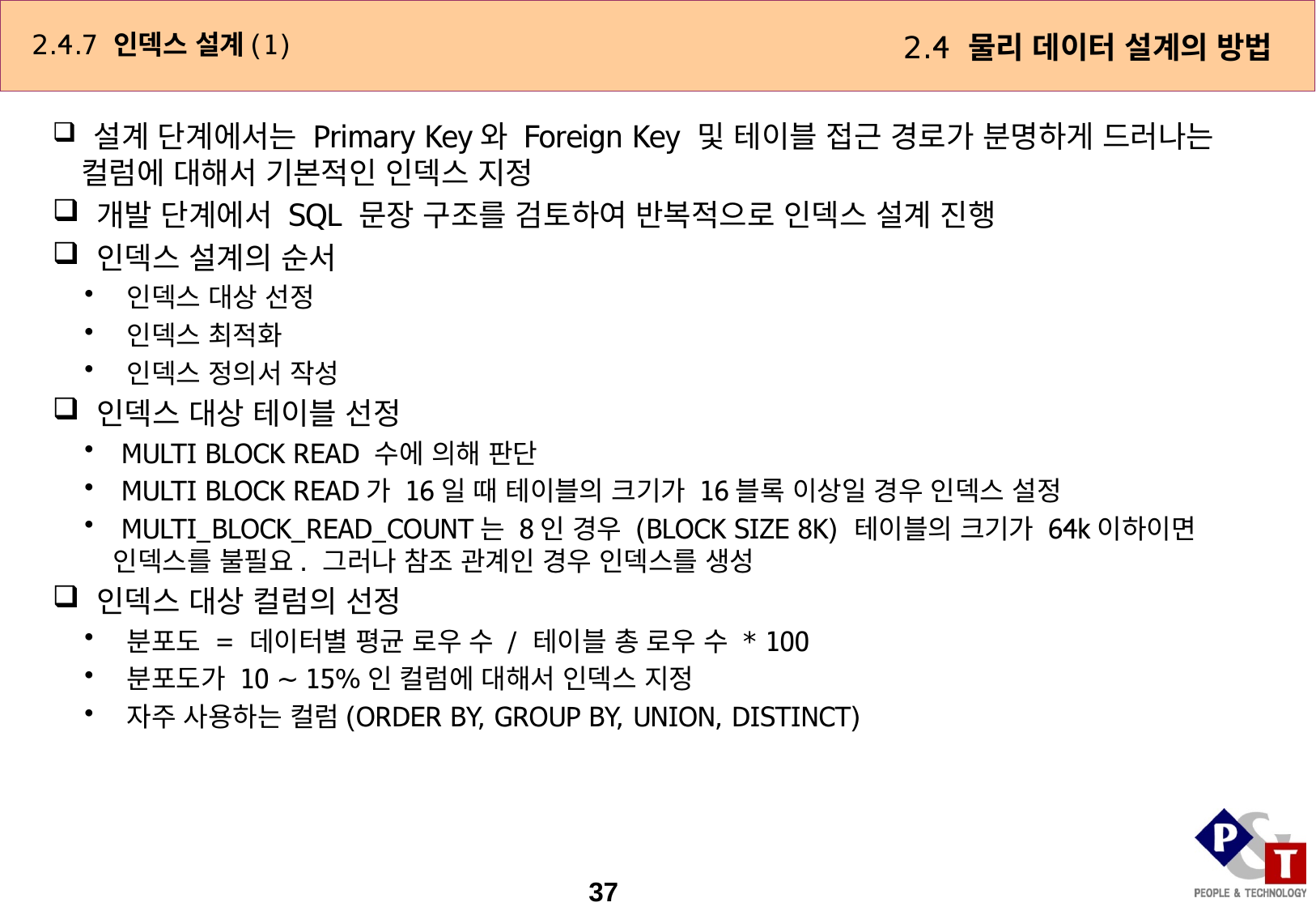

2.4.7 인덱스 설계(1)
2.4 물리 데이터 설계의 방법
 설계 단계에서는 Primary Key와 Foreign Key 및 테이블 접근 경로가 분명하게 드러나는 컬럼에 대해서 기본적인 인덱스 지정
 개발 단계에서 SQL 문장 구조를 검토하여 반복적으로 인덱스 설계 진행
 인덱스 설계의 순서
 인덱스 대상 선정
 인덱스 최적화
 인덱스 정의서 작성
 인덱스 대상 테이블 선정
 MULTI BLOCK READ 수에 의해 판단
 MULTI BLOCK READ가 16일 때 테이블의 크기가 16블록 이상일 경우 인덱스 설정
 MULTI_BLOCK_READ_COUNT는 8인 경우 (BLOCK SIZE 8K) 테이블의 크기가 64k이하이면 인덱스를 불필요. 그러나 참조 관계인 경우 인덱스를 생성
 인덱스 대상 컬럼의 선정
 분포도 = 데이터별 평균 로우 수 / 테이블 총 로우 수 * 100
 분포도가 10 ~ 15%인 컬럼에 대해서 인덱스 지정
 자주 사용하는 컬럼(ORDER BY, GROUP BY, UNION, DISTINCT)